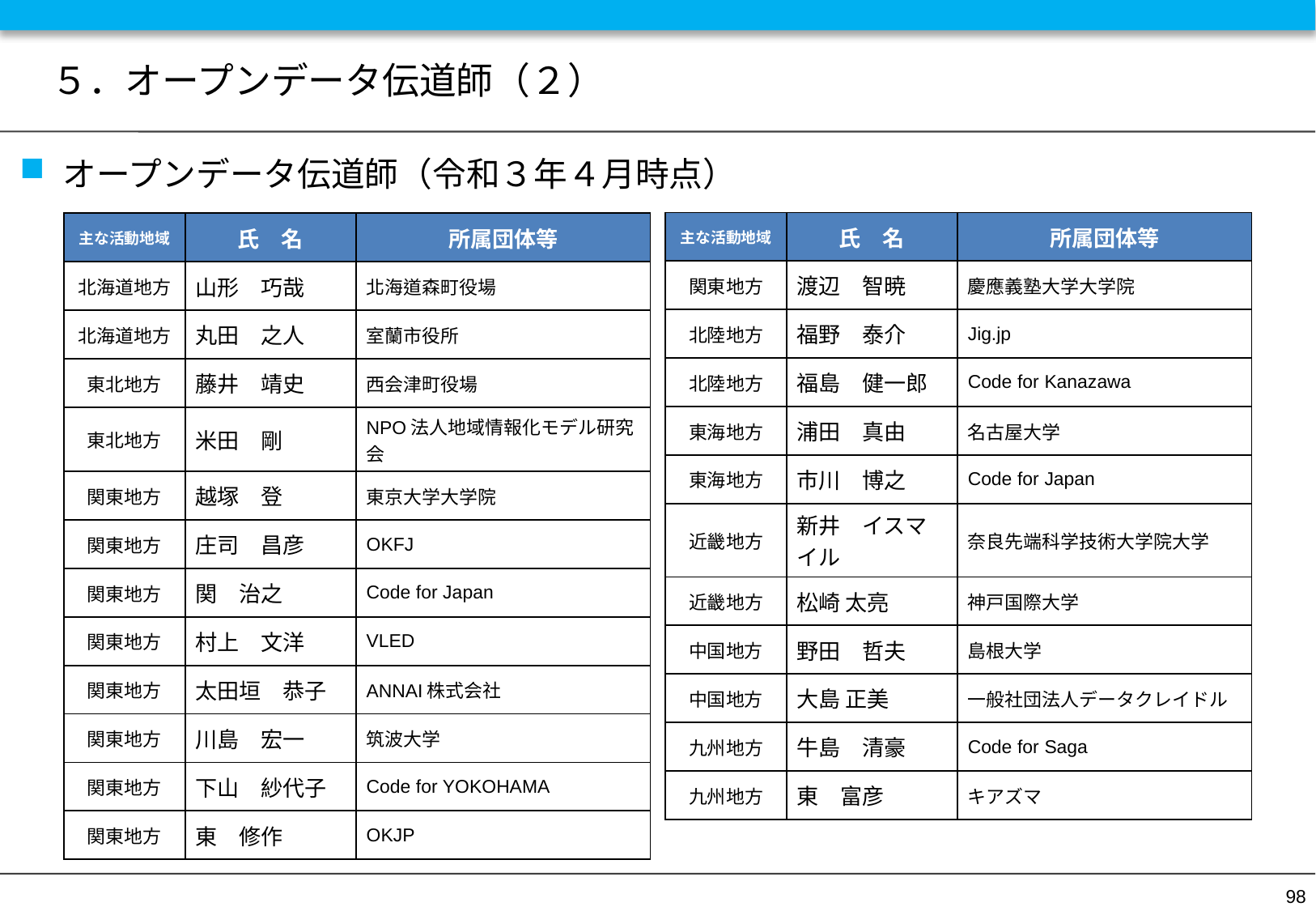

# ５．オープンデータ伝道師（２）
オープンデータ伝道師（令和３年４月時点）
| 主な活動地域 | 氏　名 | 所属団体等 |
| --- | --- | --- |
| 関東地方 | 渡辺　智暁 | 慶應義塾大学大学院 |
| 北陸地方 | 福野　泰介 | Jig.jp |
| 北陸地方 | 福島　健一郎 | Code for Kanazawa |
| 東海地方 | 浦田　真由 | 名古屋大学 |
| 東海地方 | 市川　博之 | Code for Japan |
| 近畿地方 | 新井　イスマイル | 奈良先端科学技術大学院大学 |
| 近畿地方 | 松崎 太亮 | 神戸国際大学 |
| 中国地方 | 野田　哲夫 | 島根大学 |
| 中国地方 | 大島 正美 | 一般社団法人データクレイドル |
| 九州地方 | 牛島　清豪 | Code for Saga |
| 九州地方 | 東　富彦 | キアズマ |
| 主な活動地域 | 氏　名 | 所属団体等 |
| --- | --- | --- |
| 北海道地方 | 山形　巧哉 | 北海道森町役場 |
| 北海道地方 | 丸田　之人 | 室蘭市役所 |
| 東北地方 | 藤井　靖史 | 西会津町役場 |
| 東北地方 | 米田　剛 | NPO法人地域情報化モデル研究会 |
| 関東地方 | 越塚　登 | 東京大学大学院 |
| 関東地方 | 庄司　昌彦 | OKFJ |
| 関東地方 | 関　治之 | Code for Japan |
| 関東地方 | 村上　文洋 | VLED |
| 関東地方 | 太田垣　恭子 | ANNAI株式会社 |
| 関東地方 | 川島　宏一 | 筑波大学 |
| 関東地方 | 下山　紗代子 | Code for YOKOHAMA |
| 関東地方 | 東　修作 | OKJP |
98